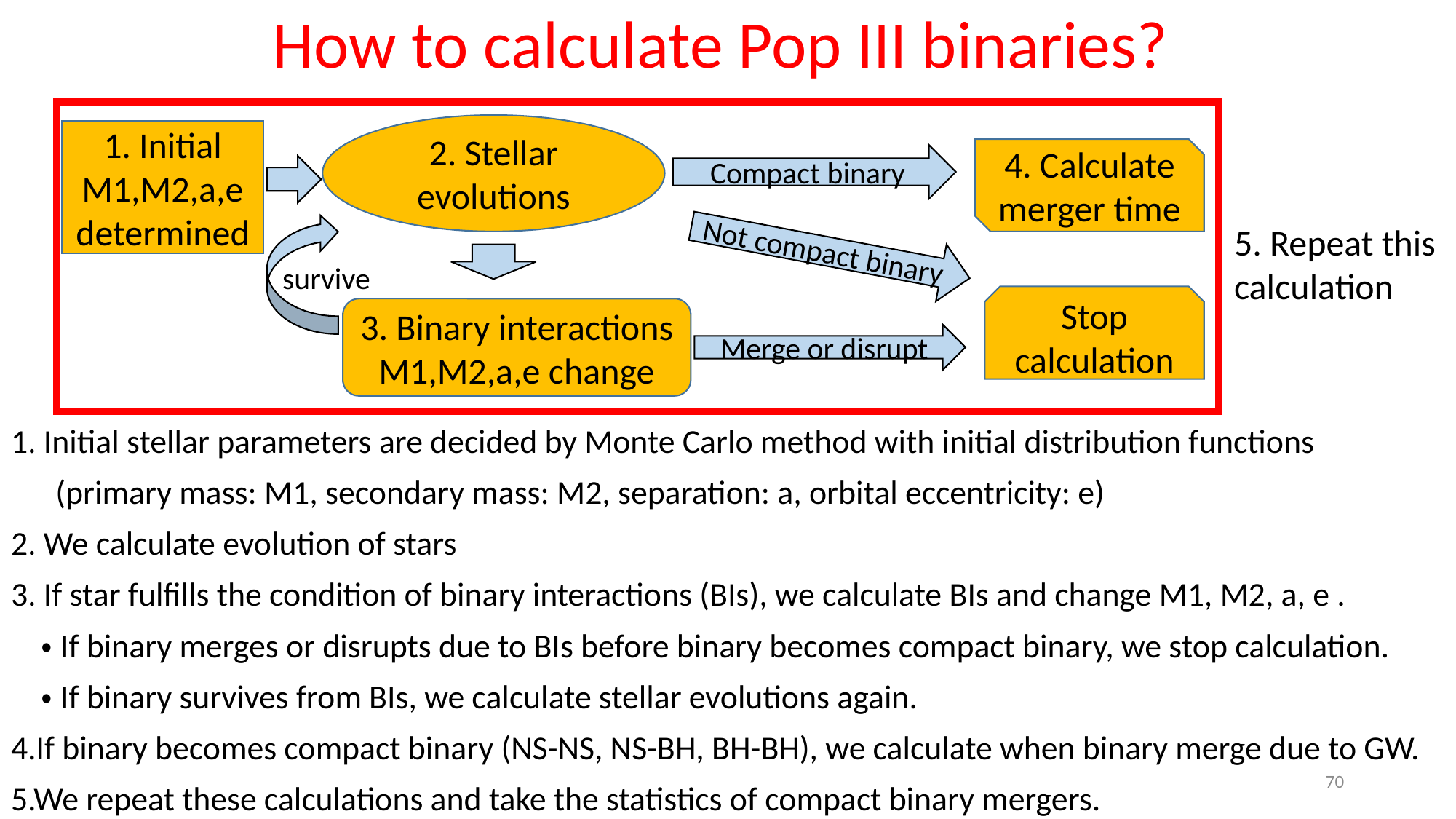

# How to calculate Pop III binaries?

2. Stellar evolutions
1. Initial M1,M2,a,e determined
4. Calculate merger time
Compact binary

5. Repeat this calculation
Not compact binary

survive
Stop calculation
3. Binary interactions
M1,M2,a,e change
Merge or disrupt
1. Initial stellar parameters are decided by Monte Carlo method with initial distribution functions
      (primary mass: M1, secondary mass: M2, separation: a, orbital eccentricity: e)
2. We calculate evolution of stars
3. If star fulfills the condition of binary interactions (BIs), we calculate BIs and change M1, M2, a, e .
   ・If binary merges or disrupts due to BIs before binary becomes compact binary, we stop calculation.
   ・If binary survives from BIs, we calculate stellar evolutions again.
4.If binary becomes compact binary (NS-NS, NS-BH, BH-BH), we calculate when binary merge due to GW.
5.We repeat these calculations and take the statistics of compact binary mergers.
70